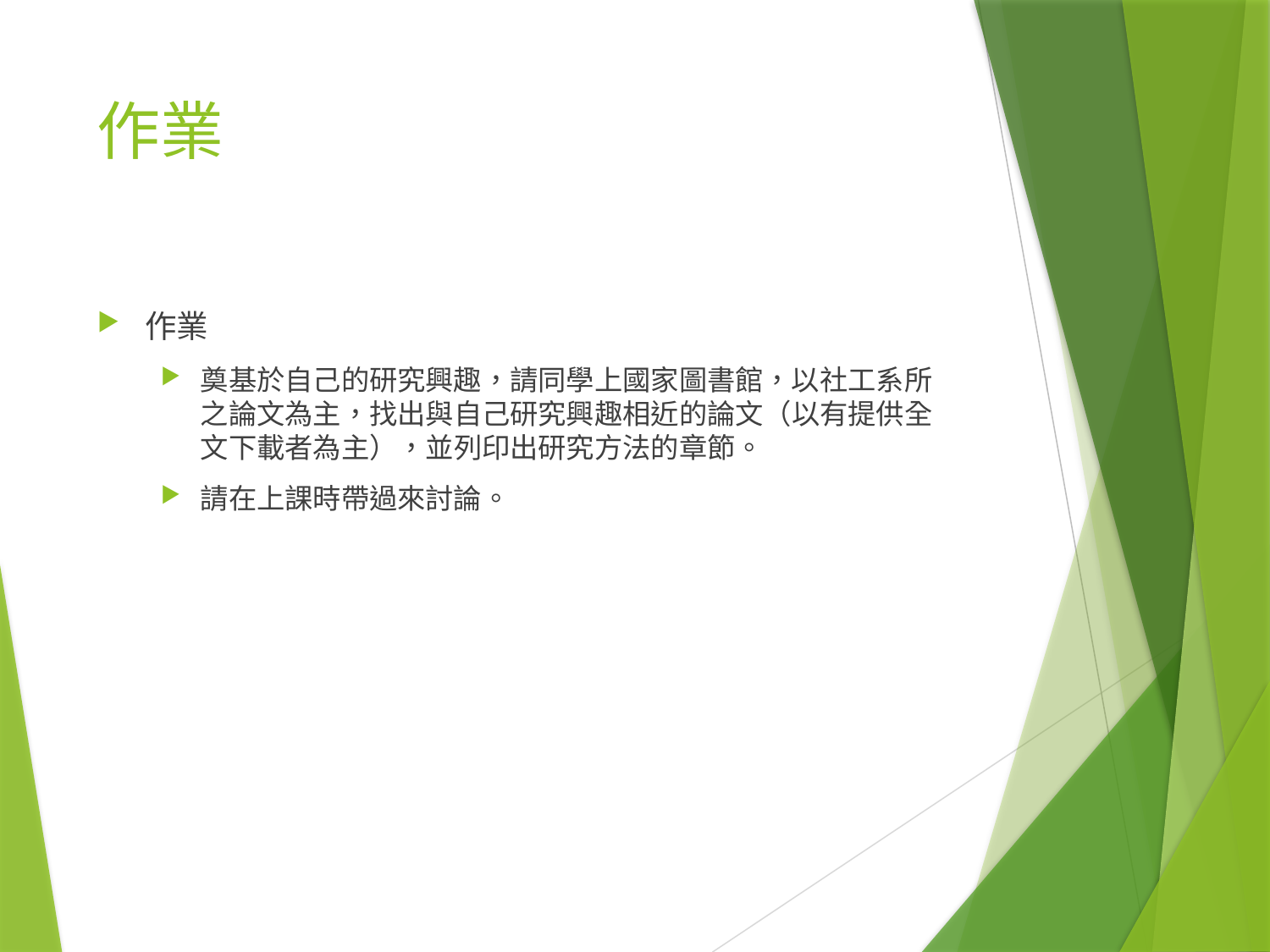

# 作業
作業
奠基於自己的研究興趣，請同學上國家圖書館，以社工系所之論文為主，找出與自己研究興趣相近的論文（以有提供全文下載者為主），並列印出研究方法的章節。
請在上課時帶過來討論。